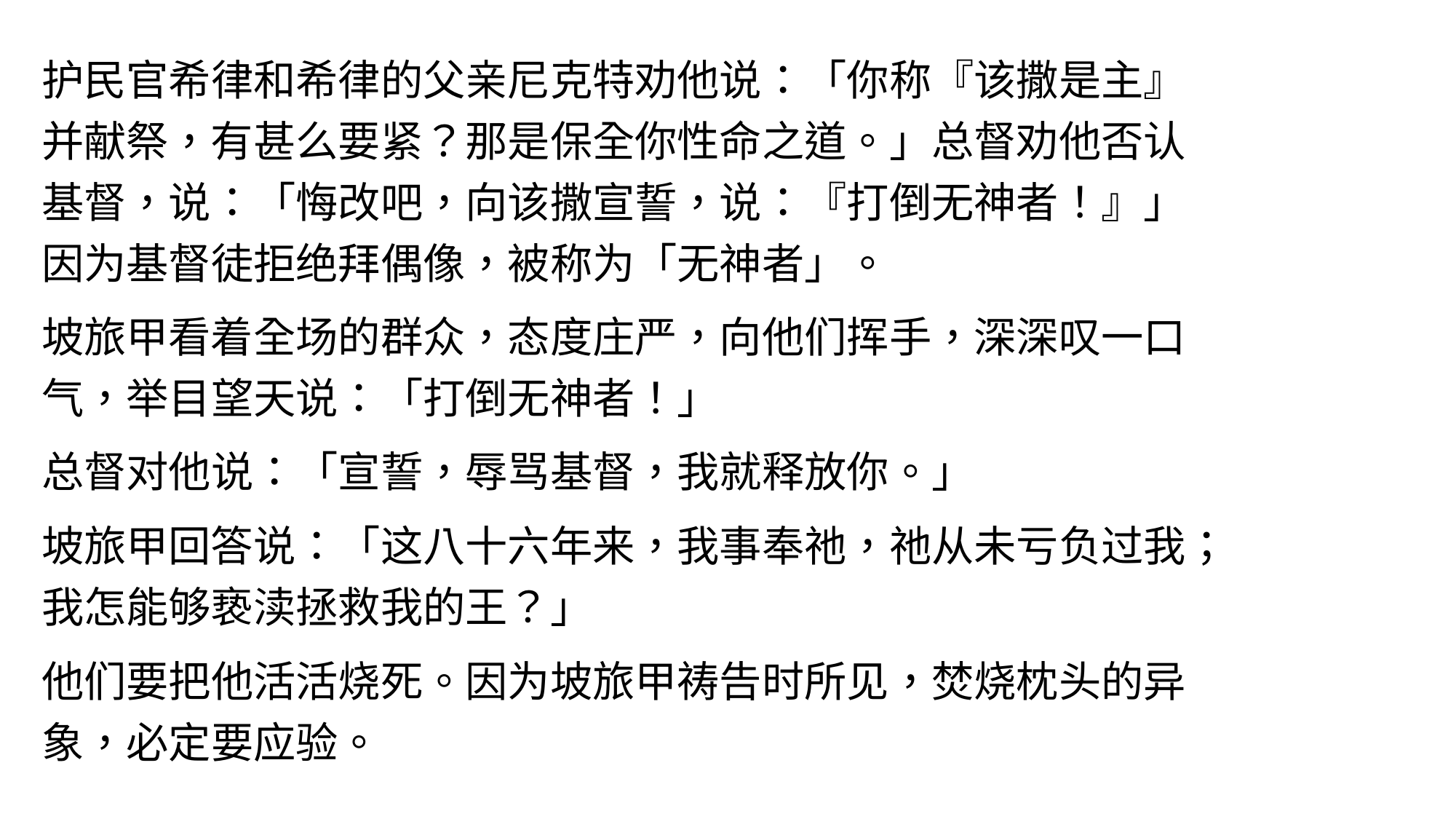

护民官希律和希律的父亲尼克特劝他说：「你称『该撒是主』并献祭，有甚么要紧？那是保全你性命之道。」总督劝他否认基督，说：「悔改吧，向该撒宣誓，说：『打倒无神者！』」因为基督徒拒绝拜偶像，被称为「无神者」。
坡旅甲看着全场的群众，态度庄严，向他们挥手，深深叹一口气，举目望天说：「打倒无神者！」
总督对他说：「宣誓，辱骂基督，我就释放你。」
坡旅甲回答说：「这八十六年来，我事奉祂，祂从未亏负过我；我怎能够亵渎拯救我的王？」
他们要把他活活烧死。因为坡旅甲祷告时所见，焚烧枕头的异象，必定要应验。